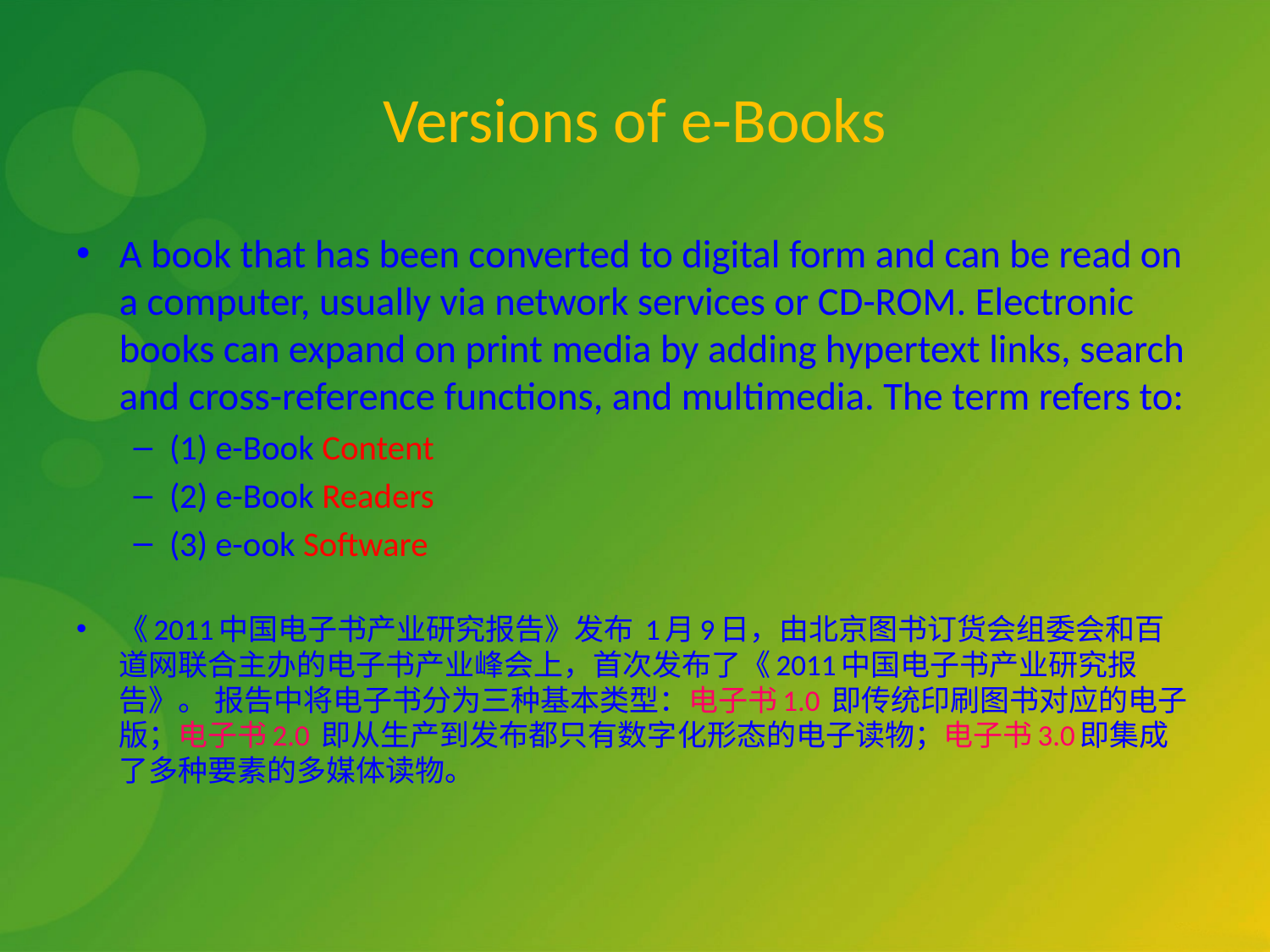

# Versions of e-Books
A book that has been converted to digital form and can be read on a computer, usually via network services or CD-ROM. Electronic books can expand on print media by adding hypertext links, search and cross-reference functions, and multimedia. The term refers to:
(1) e-Book Content
(2) e-Book Readers
(3) e-ook Software

《2011中国电子书产业研究报告》发布 1月9日，由北京图书订货会组委会和百道网联合主办的电子书产业峰会上，首次发布了《2011中国电子书产业研究报告》。 报告中将电子书分为三种基本类型：电子书1.0 即传统印刷图书对应的电子版；电子书2.0 即从生产到发布都只有数字化形态的电子读物；电子书3.0即集成了多种要素的多媒体读物。